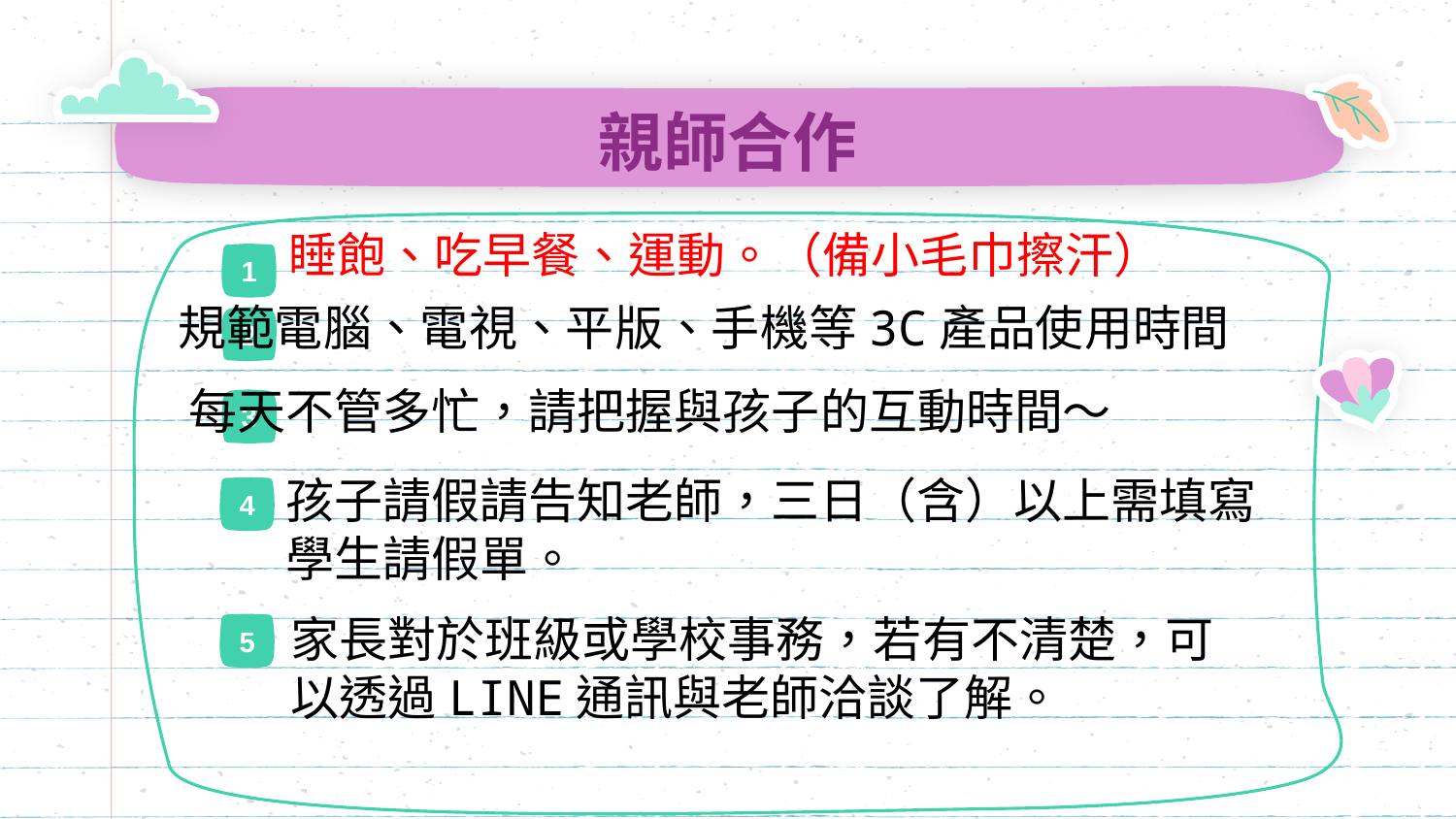

# 親師合作
睡飽、吃早餐、運動。（備小毛巾擦汗）
1
規範電腦、電視、平版、手機等3C產品使用時間
2

每天不管多忙，請把握與孩子的互動時間〜
3
孩子請假請告知老師，三日（含）以上需填寫學生請假單。
4
家長對於班級或學校事務，若有不清楚，可以透過LINE通訊與老師洽談了解。
5